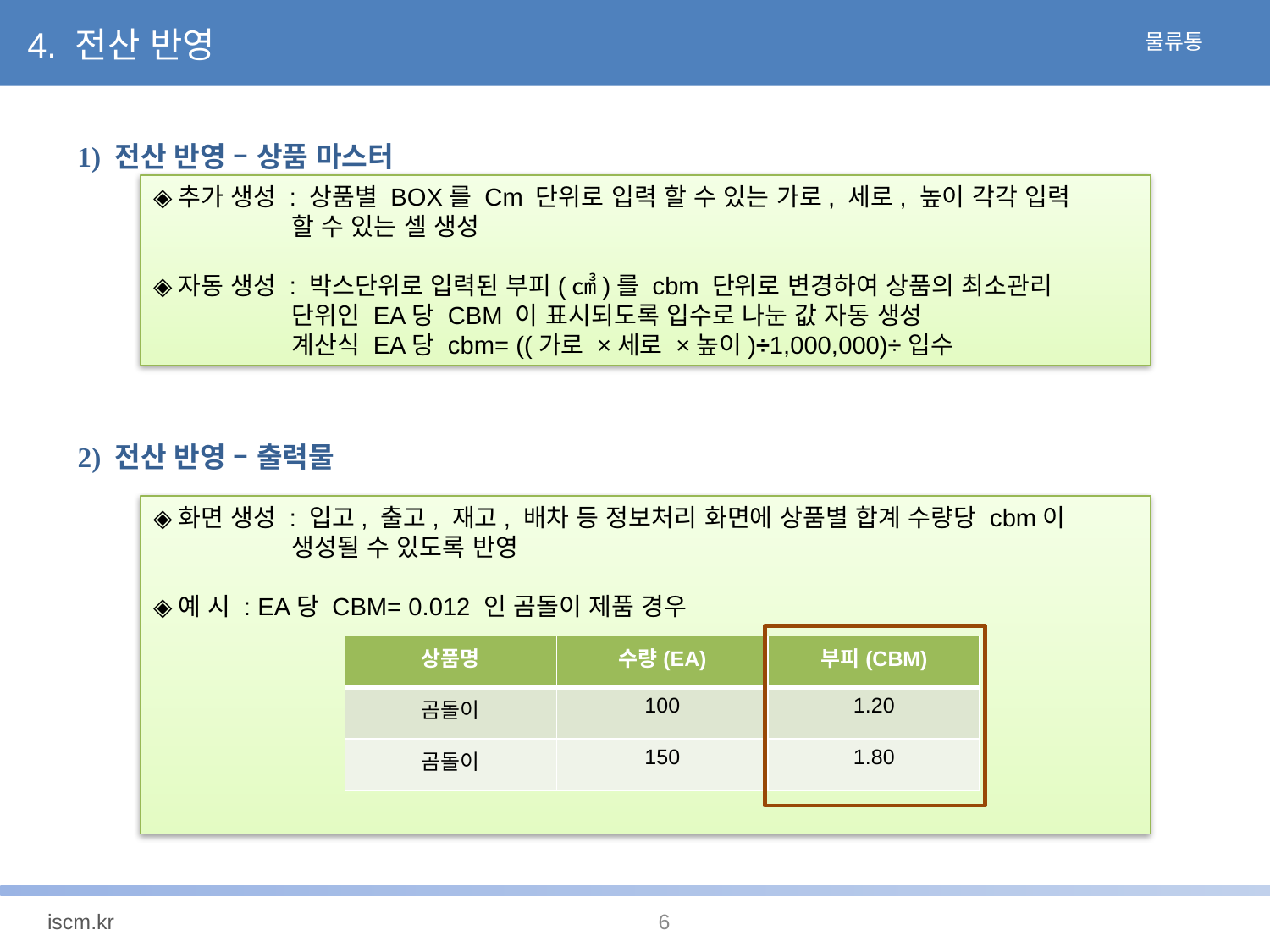

4. 전산 반영
1) 전산 반영 – 상품 마스터
◈추가 생성 : 상품별 BOX를 Cm 단위로 입력 할 수 있는 가로, 세로, 높이 각각 입력
                   할 수 있는 셀 생성

◈자동 생성 : 박스단위로 입력된 부피(㎤)를 cbm 단위로 변경하여 상품의 최소관리
                   단위인 EA당 CBM 이 표시되도록 입수로 나눈 값 자동 생성
                   계산식 EA당 cbm= ((가로 ×세로 ×높이)÷1,000,000)÷입수
2) 전산 반영 – 출력물
◈화면 생성 : 입고, 출고, 재고, 배차 등 정보처리 화면에 상품별 합계 수량당 cbm이
                   생성될 수 있도록 반영

◈예 시 : EA당 CBM= 0.012 인 곰돌이 제품 경우

| 상품명 | 수량(EA) | 부피(CBM) |
| --- | --- | --- |
| 곰돌이 | 100 | 1.20 |
| 곰돌이 | 150 | 1.80 |